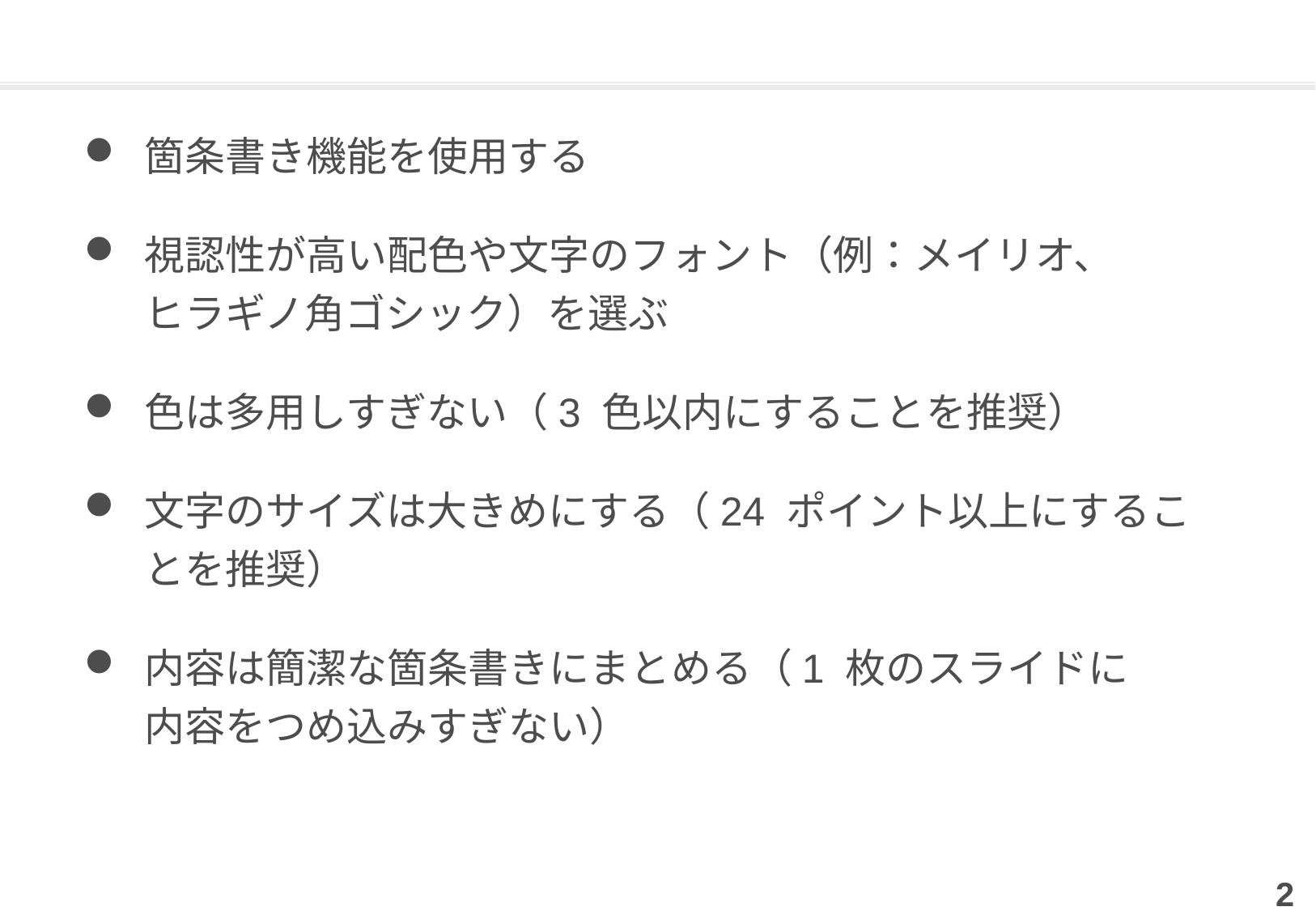

#
箇条書き機能を使用する
視認性が高い配色や文字のフォント（例：メイリオ、
ヒラギノ角ゴシック）を選ぶ
色は多用しすぎない（3 色以内にすることを推奨）
文字のサイズは大きめにする（24 ポイント以上にすることを推奨）
内容は簡潔な箇条書きにまとめる（1 枚のスライドに
内容をつめ込みすぎない）

2